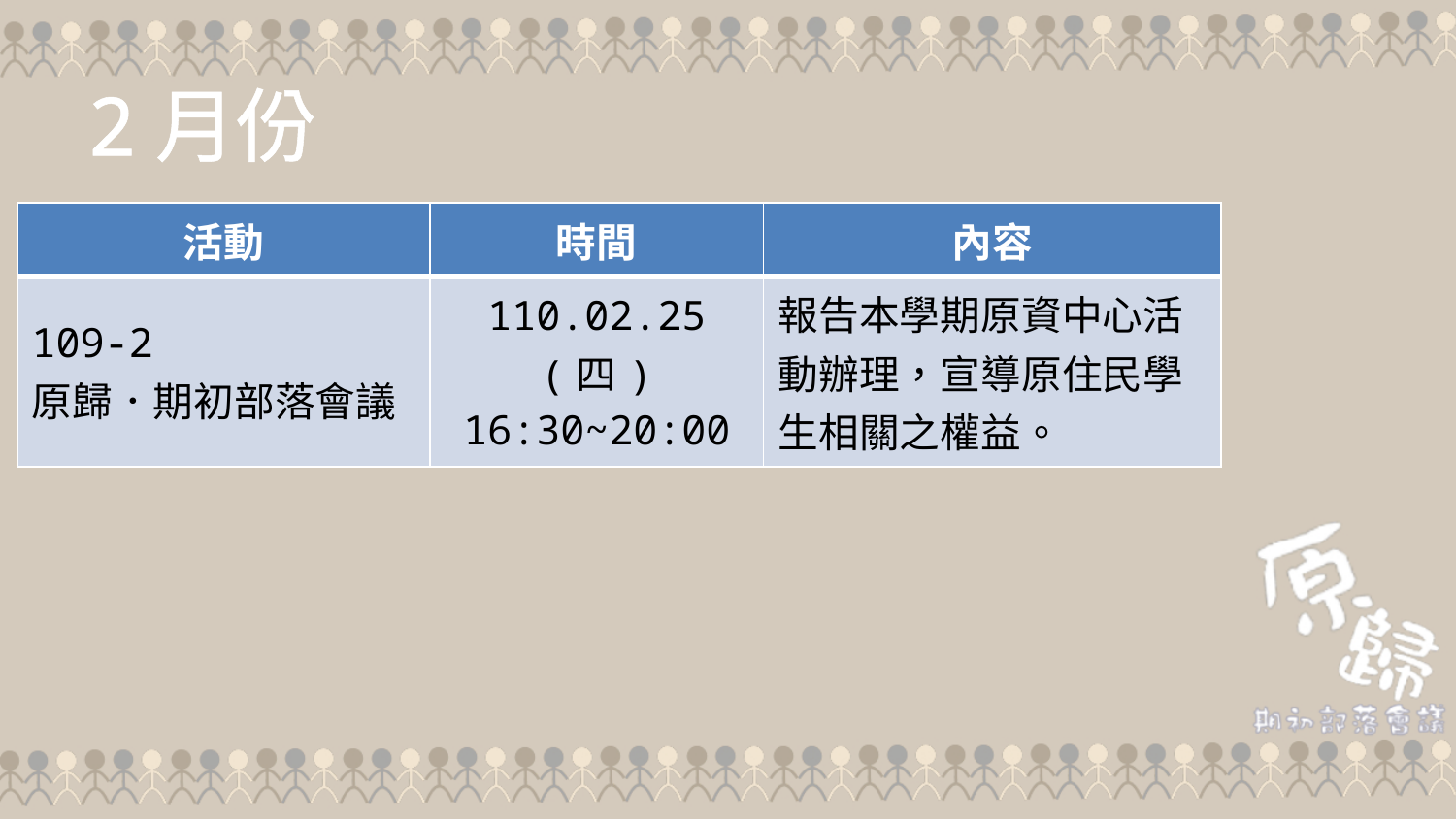

# 2月份
| 活動 | 時間 | 內容 |
| --- | --- | --- |
| 109-2 原歸．期初部落會議 | 110.02.25(四) 16:30~20:00 | 報告本學期原資中心活動辦理，宣導原住民學生相關之權益。 |
84